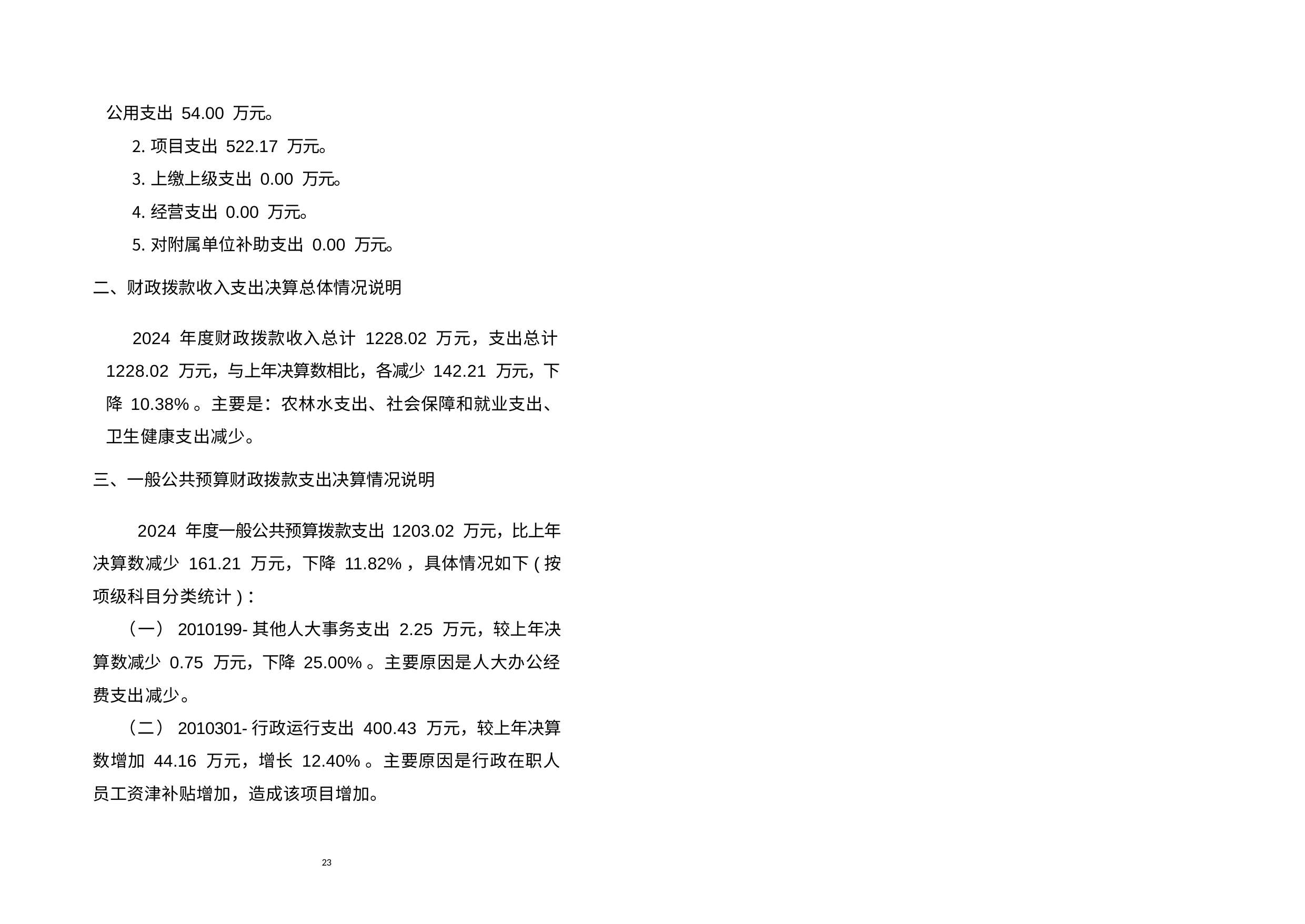

公用支出 54.00 万元。
项目支出 522.17 万元。
上缴上级支出 0.00 万元。
经营支出 0.00 万元。
对附属单位补助支出 0.00 万元。

二、财政拨款收入支出决算总体情况说明

2024 年度财政拨款收入总计 1228.02 万元，支出总计
1228.02 万元，与上年决算数相比，各减少 142.21 万元，下降 10.38%。主要是：农林水支出、社会保障和就业支出、卫生健康支出减少。

三、一般公共预算财政拨款支出决算情况说明
2024 年度一般公共预算拨款支出 1203.02 万元，比上年决算数减少 161.21 万元，下降 11.82%，具体情况如下(按项级科目分类统计)：
（一）2010199-其他人大事务支出 2.25 万元，较上年决算数减少 0.75 万元，下降 25.00%。主要原因是人大办公经费支出减少。
（二）2010301-行政运行支出 400.43 万元，较上年决算数增加 44.16 万元，增长 12.40%。主要原因是行政在职人员工资津补贴增加，造成该项目增加。
23